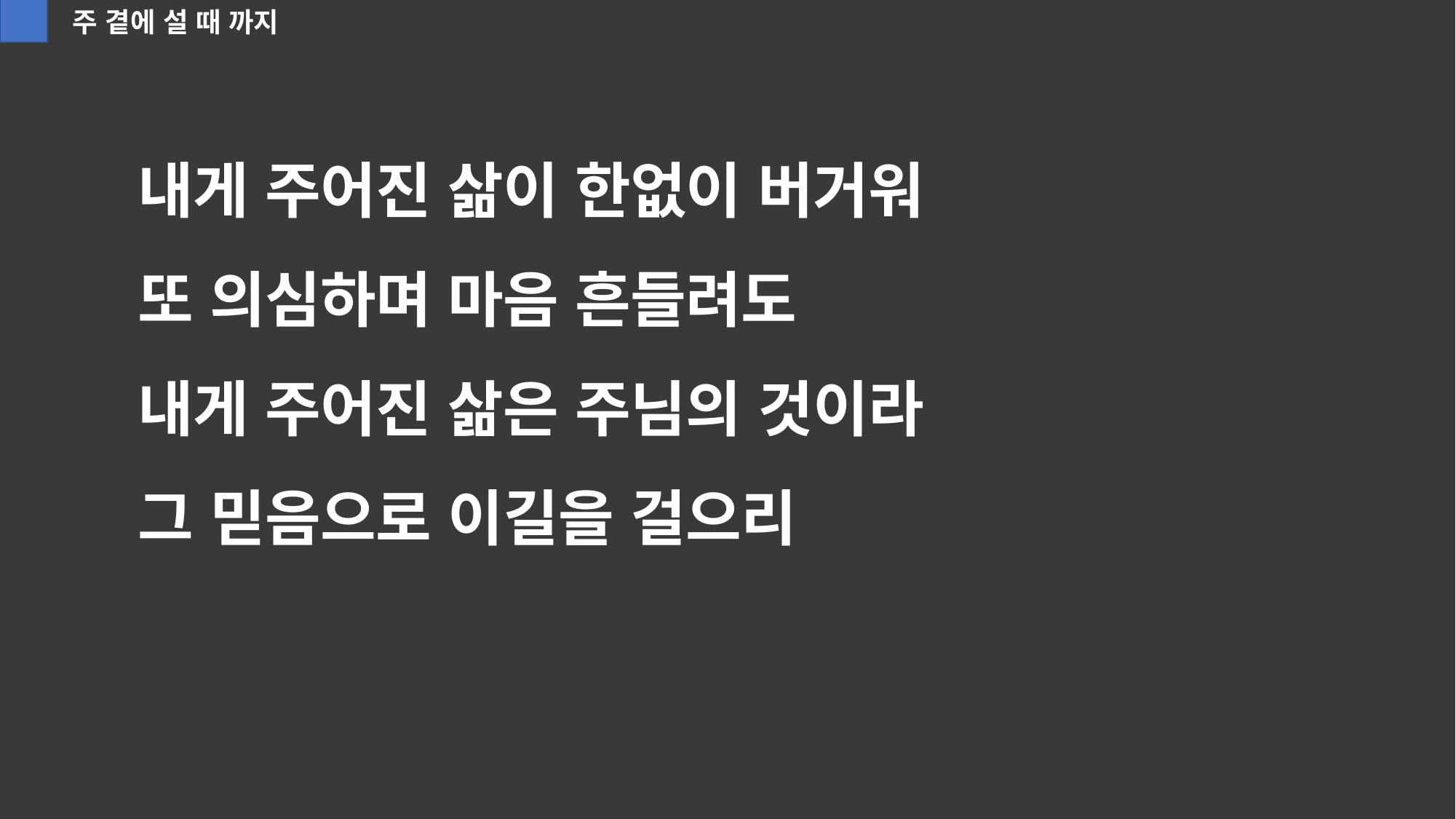

주 곁에 설 때 까지

내게 주어진 삶이 한없이 버거워
또 의심하며 마음 흔들려도
내게 주어진 삶은 주님의 것이라
그 믿음으로 이길을 걸으리